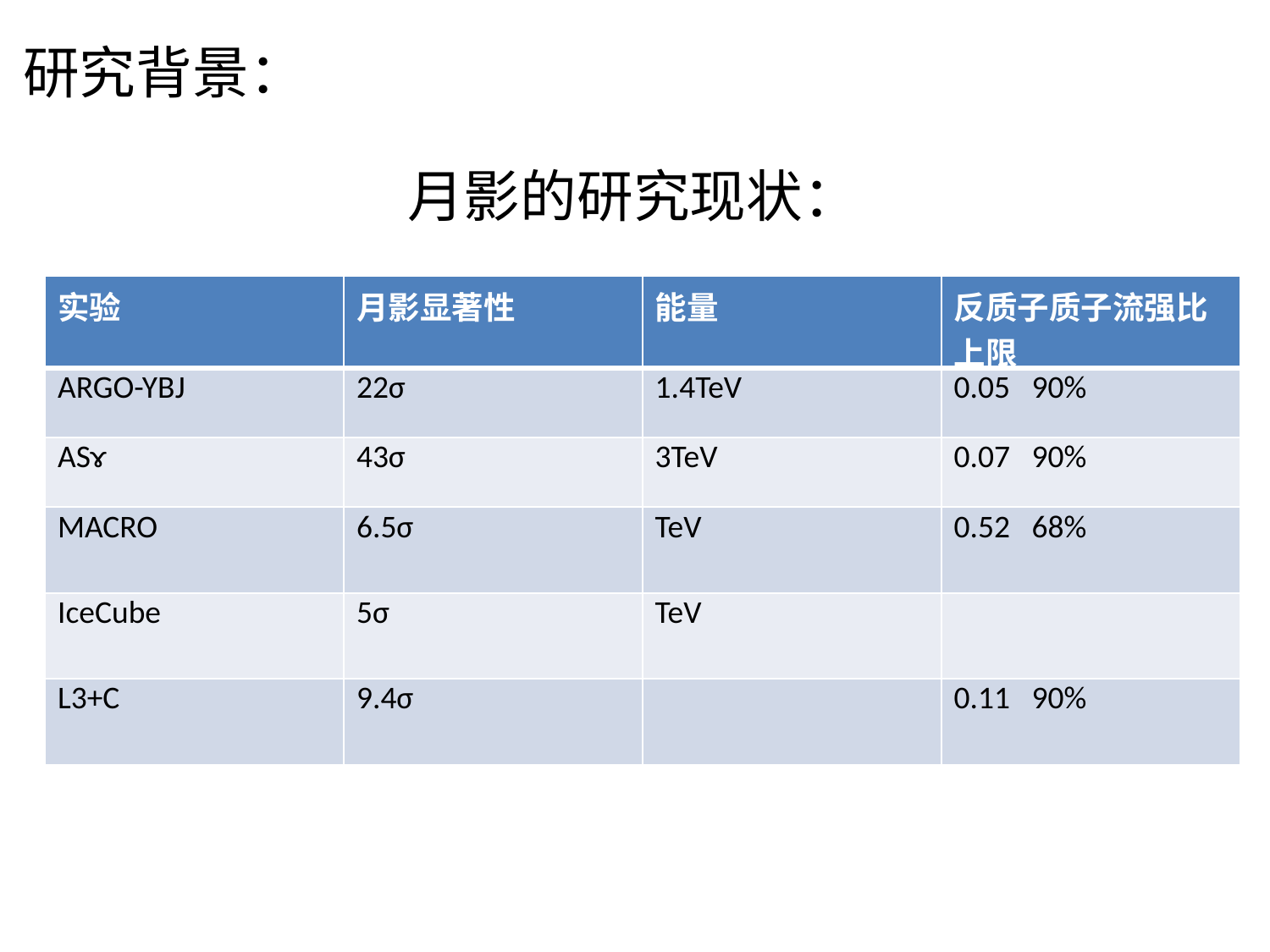

研究背景：
月影的研究现状：
| 实验 | 月影显著性 | 能量 | 反质子质子流强比 上限 |
| --- | --- | --- | --- |
| ARGO-YBJ | 22σ | 1.4TeV | 0.05 90% |
| ASɤ | 43σ | 3TeV | 0.07 90% |
| MACRO | 6.5σ | TeV | 0.52 68% |
| IceCube | 5σ | TeV |  |
| L3+C | 9.4σ |  | 0.11 90% |